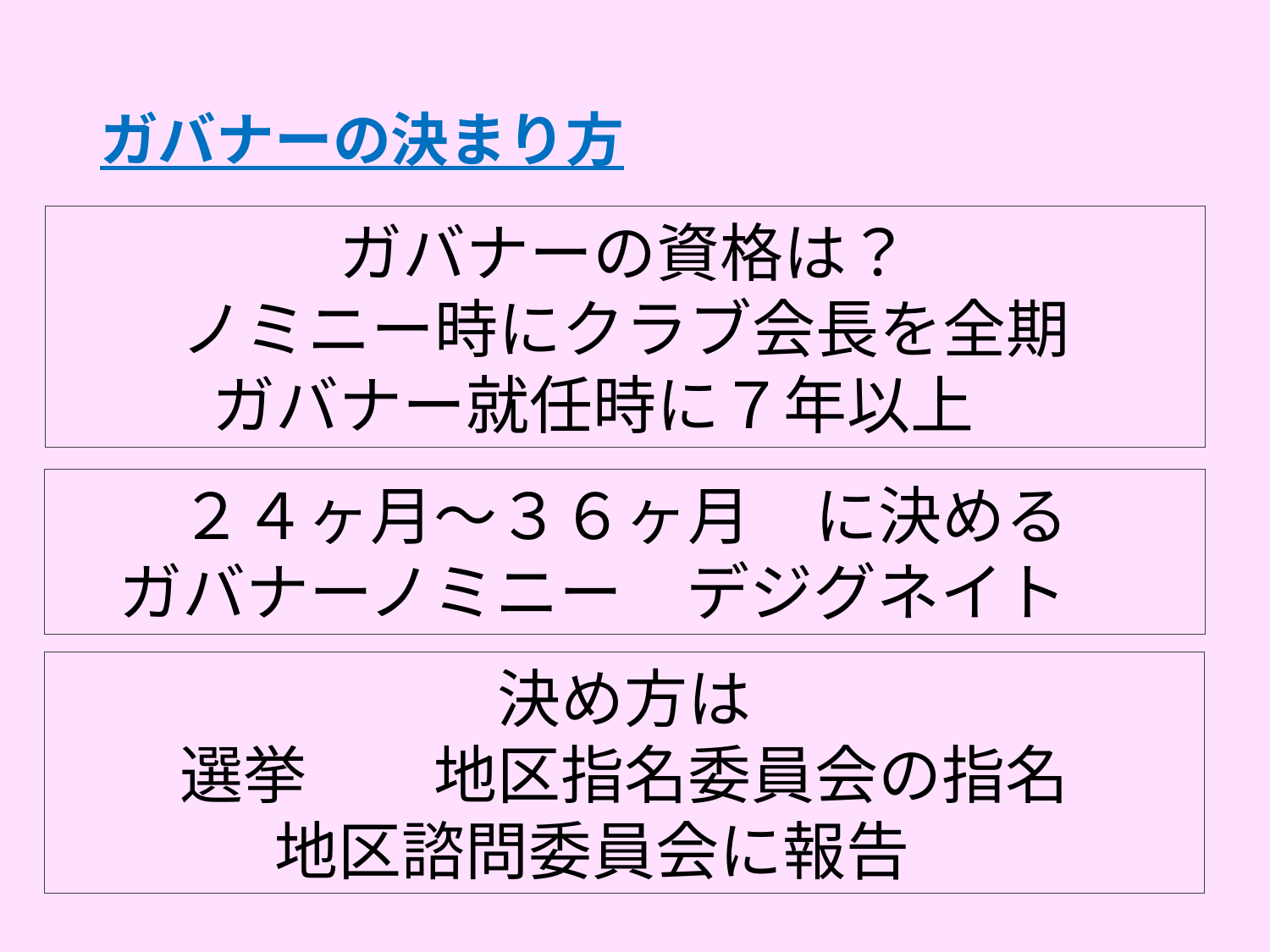

# ガバナーの決まり方
ガバナーの資格は？
ノミニー時にクラブ会長を全期
ガバナー就任時に７年以上
２４ヶ月～３６ヶ月　に決める
ガバナーノミニー　デジグネイト
決め方は
選挙　　地区指名委員会の指名
地区諮問委員会に報告